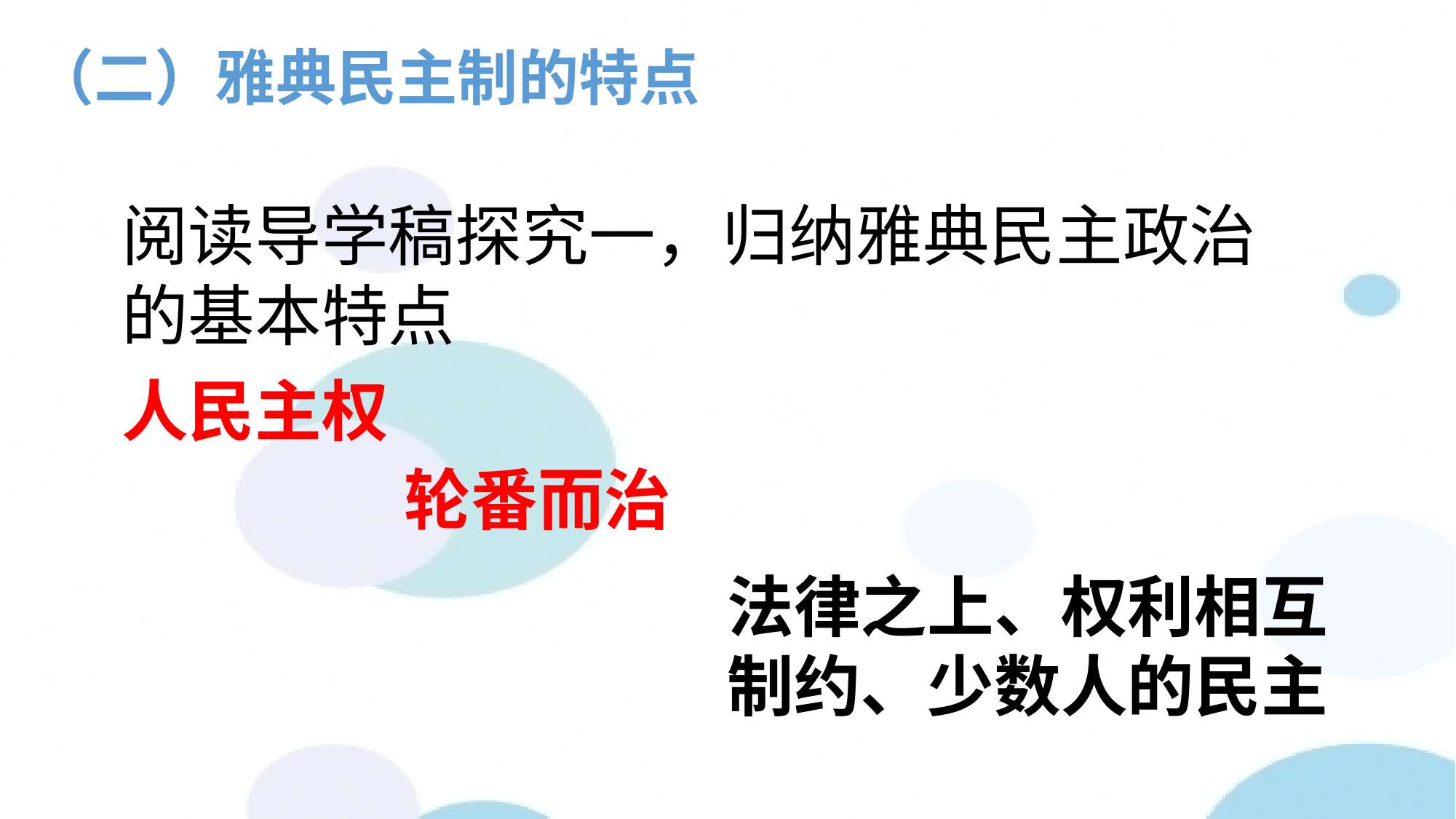

（二）雅典民主制的特点
阅读导学稿探究一，归纳雅典民主政治的基本特点
人民主权
轮番而治
法律之上、权利相互制约、少数人的民主